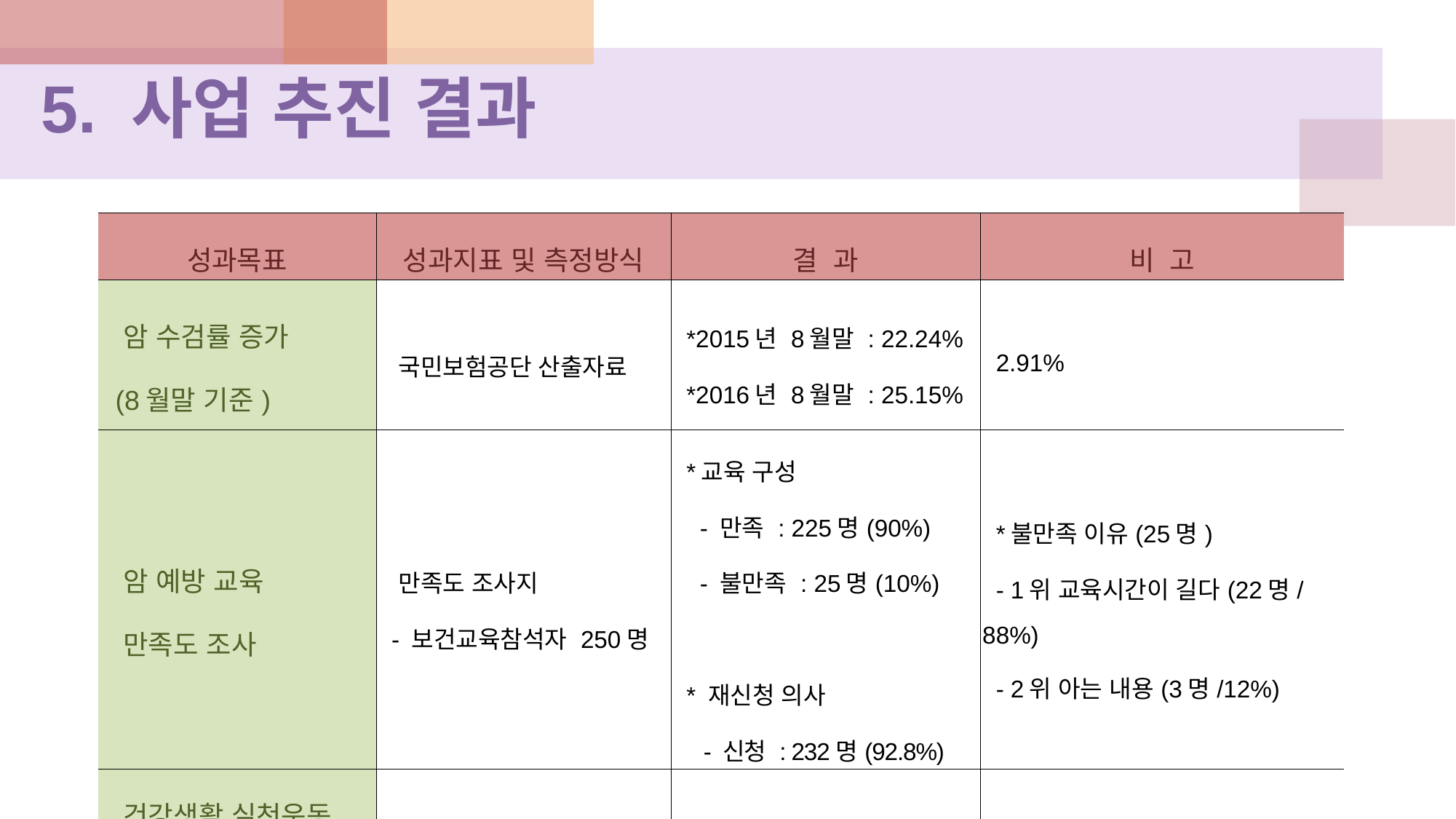

5. 사업 추진 결과
| 성과목표 | 성과지표 및 측정방식 | 결 과 | 비 고 |
| --- | --- | --- | --- |
| 암 수검률 증가 (8월말 기준) | 국민보험공단 산출자료 | \*2015년 8월말 : 22.24% \*2016년 8월말 : 25.15% | 2.91% |
| 암 예방 교육 만족도 조사 | 만족도 조사지 - 보건교육참석자 250명 | \*교육 구성 - 만족 : 225명(90%) - 불만족 : 25명(10%)　　 \* 재신청 의사 - 신청 : 232명(92.8%) | \*불만족 이유(25명) - 1위 교육시간이 길다(22명/88%) - 2위 아는 내용(3명/12%) |
| 건강생활 실천운동 프로그램 참석률 증가 | 운동프로그램 참석률 | 87% 참석 |  |